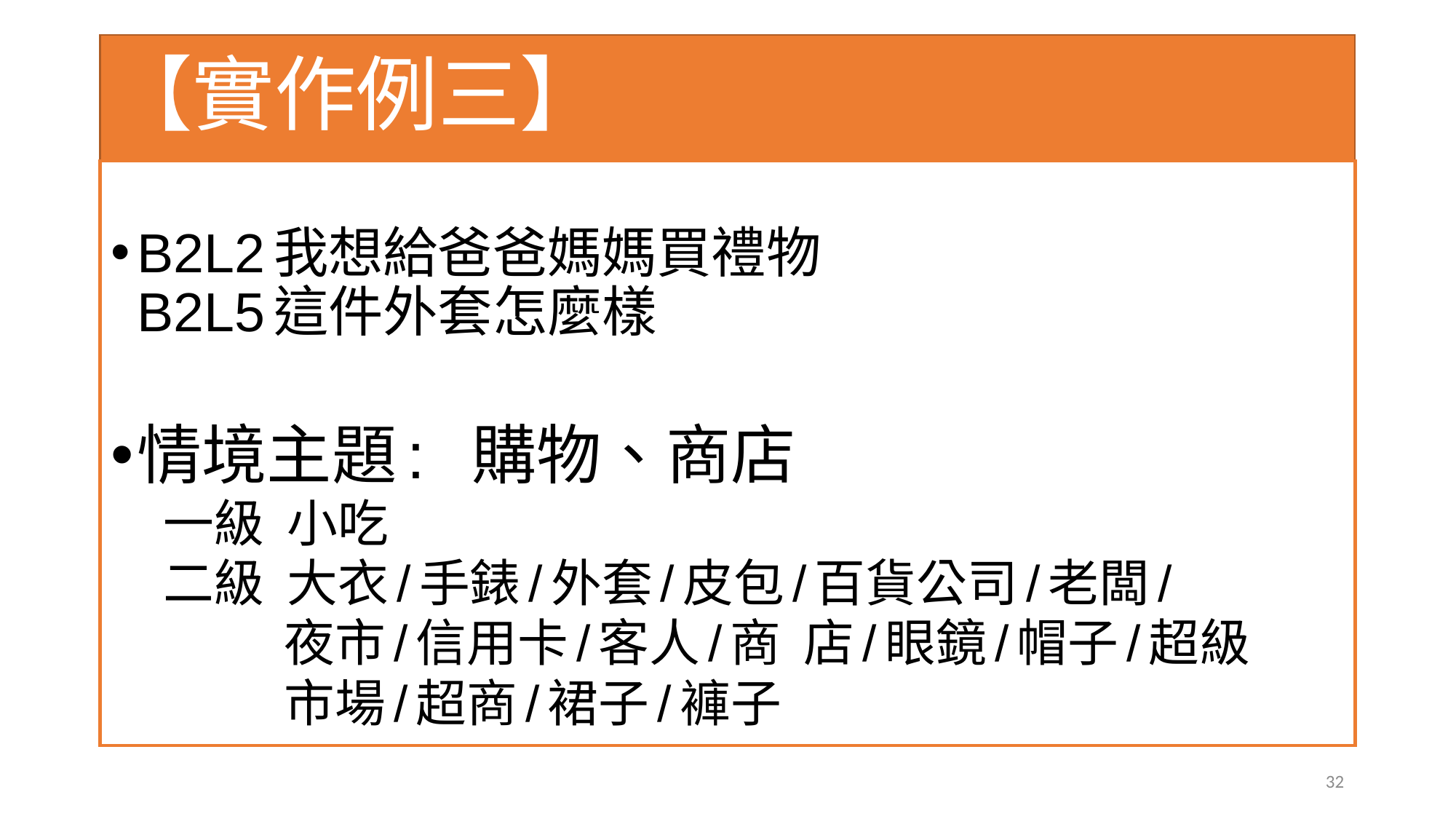

# 【實作例三】

B2L2我想給爸爸媽媽買禮物
B2L5這件外套怎麼樣

情境主題:  購物、商店
一級  小吃
二級  大衣/手錶/外套/皮包/百貨公司/老闆/
          夜市/信用卡/客人/商  店/眼鏡/帽子/超級
          市場/超商/裙子/褲子
32